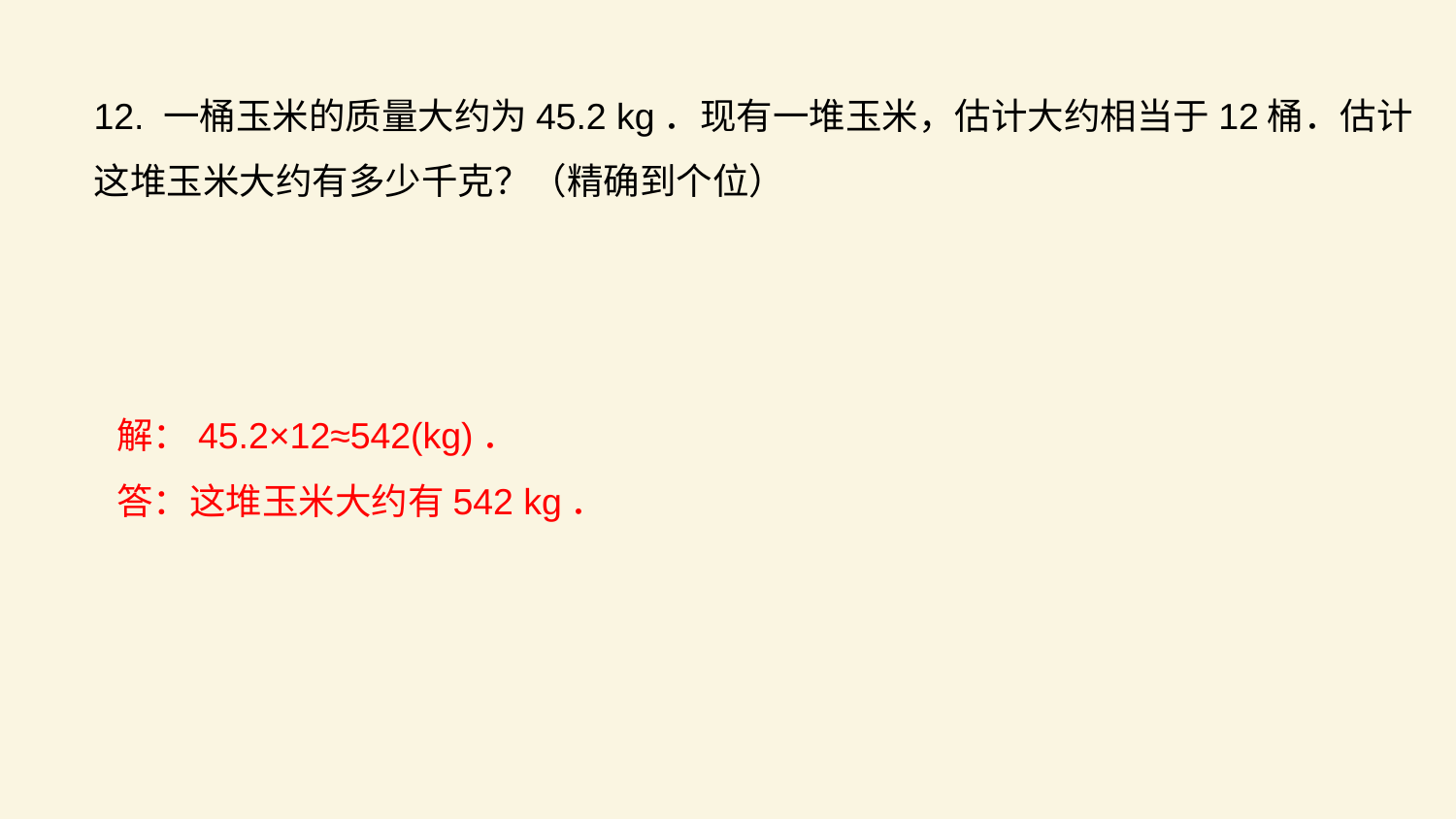

12. 一桶玉米的质量大约为45.2 kg．现有一堆玉米，估计大约相当于12桶．估计这堆玉米大约有多少千克？（精确到个位）
解：45.2×12≈542(kg)．
答：这堆玉米大约有542 kg．